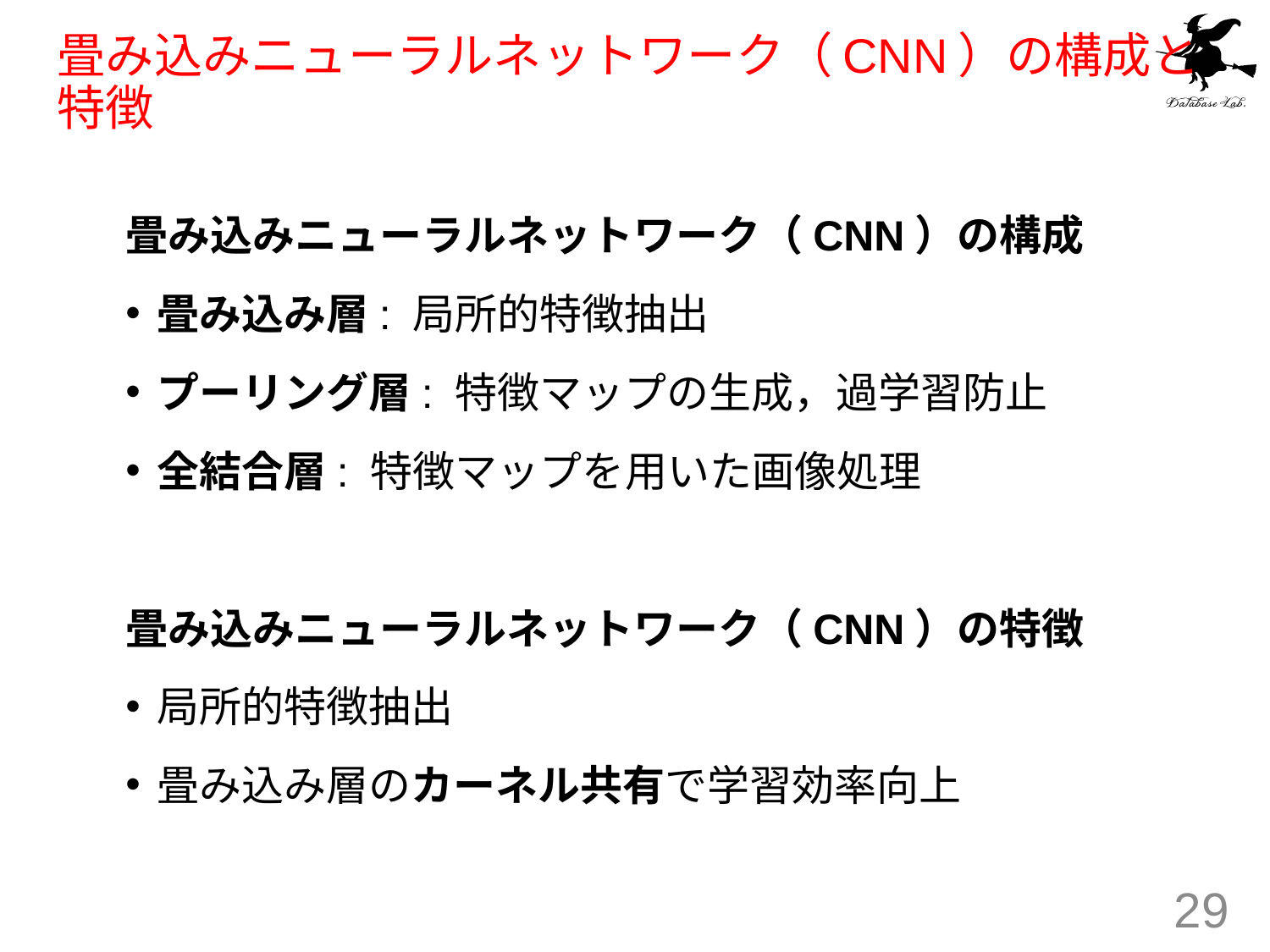

# 畳み込みニューラルネットワーク（CNN）の構成と特徴
畳み込みニューラルネットワーク（CNN）の構成
畳み込み層: 局所的特徴抽出
プーリング層: 特徴マップの生成，過学習防止
全結合層: 特徴マップを用いた画像処理

畳み込みニューラルネットワーク（CNN）の特徴
局所的特徴抽出
畳み込み層のカーネル共有で学習効率向上
29